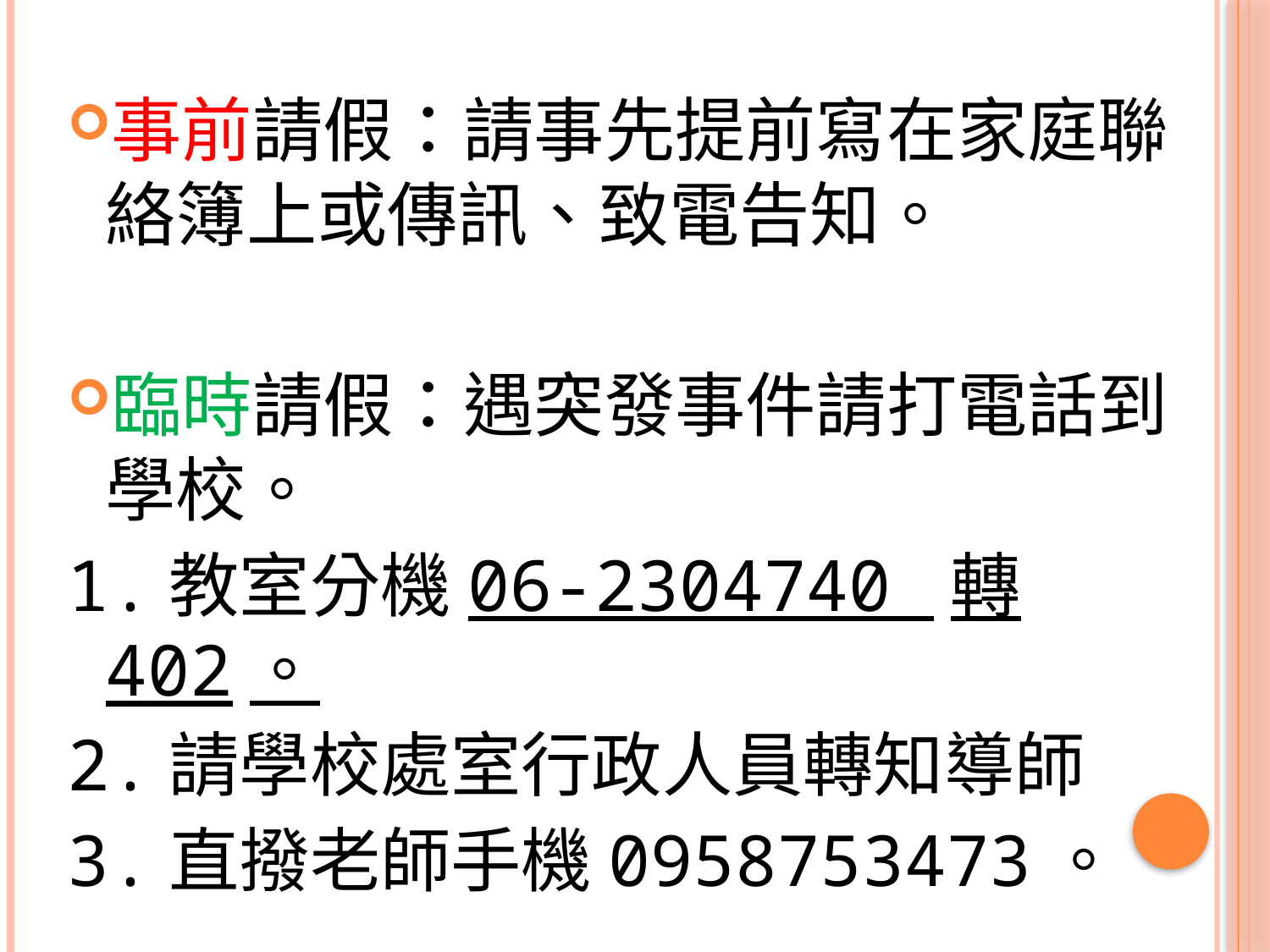

事前請假：請事先提前寫在家庭聯絡簿上或傳訊、致電告知。

臨時請假：遇突發事件請打電話到學校。
1.教室分機06-2304740 轉402。
2.請學校處室行政人員轉知導師
3.直撥老師手機0958753473。